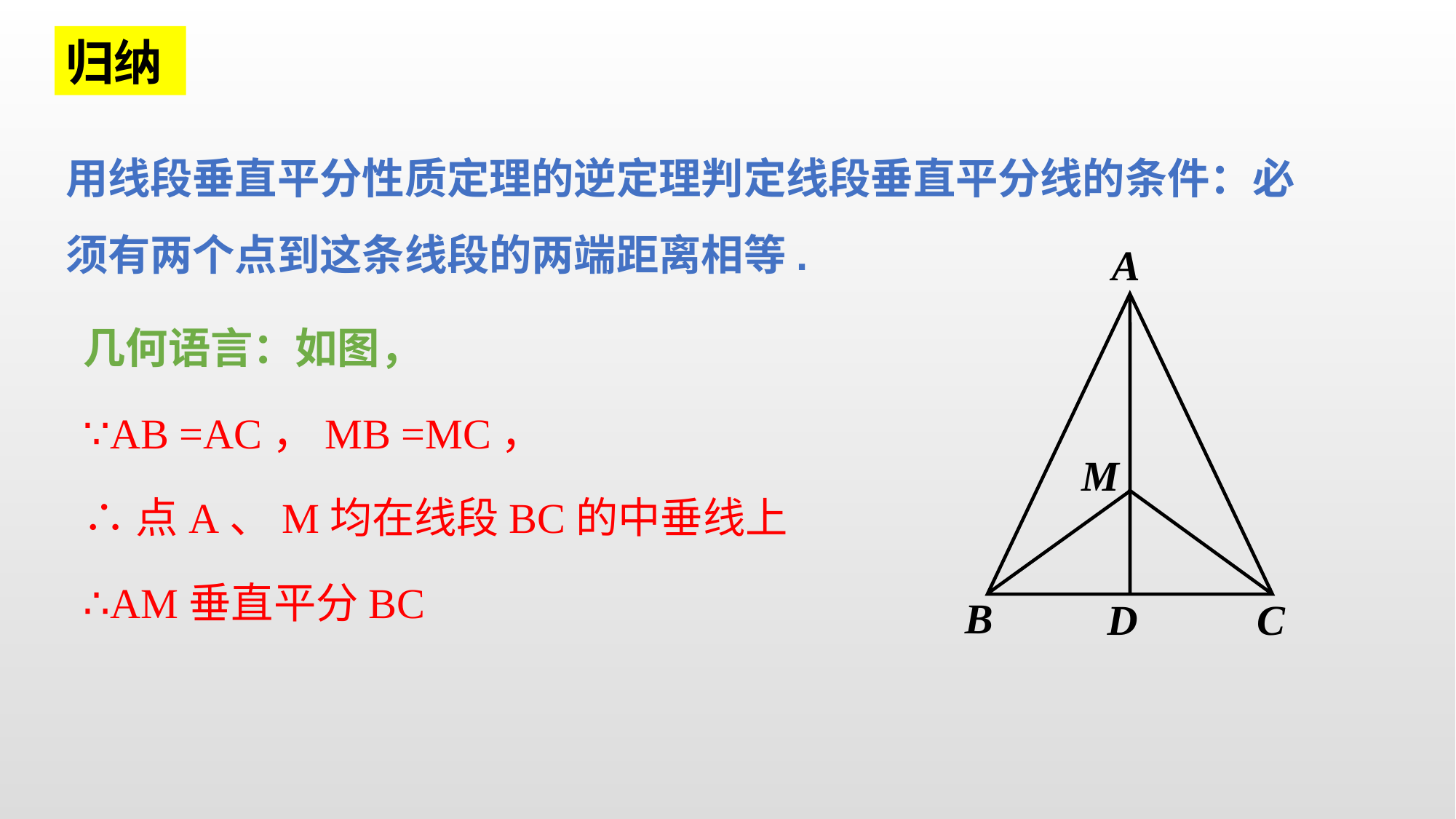

归纳
用线段垂直平分性质定理的逆定理判定线段垂直平分线的条件：必须有两个点到这条线段的两端距离相等.
A

M

B
D
C
几何语言：如图，
∵AB =AC，MB =MC，
∴点A、M均在线段BC的中垂线上
∴AM垂直平分BC